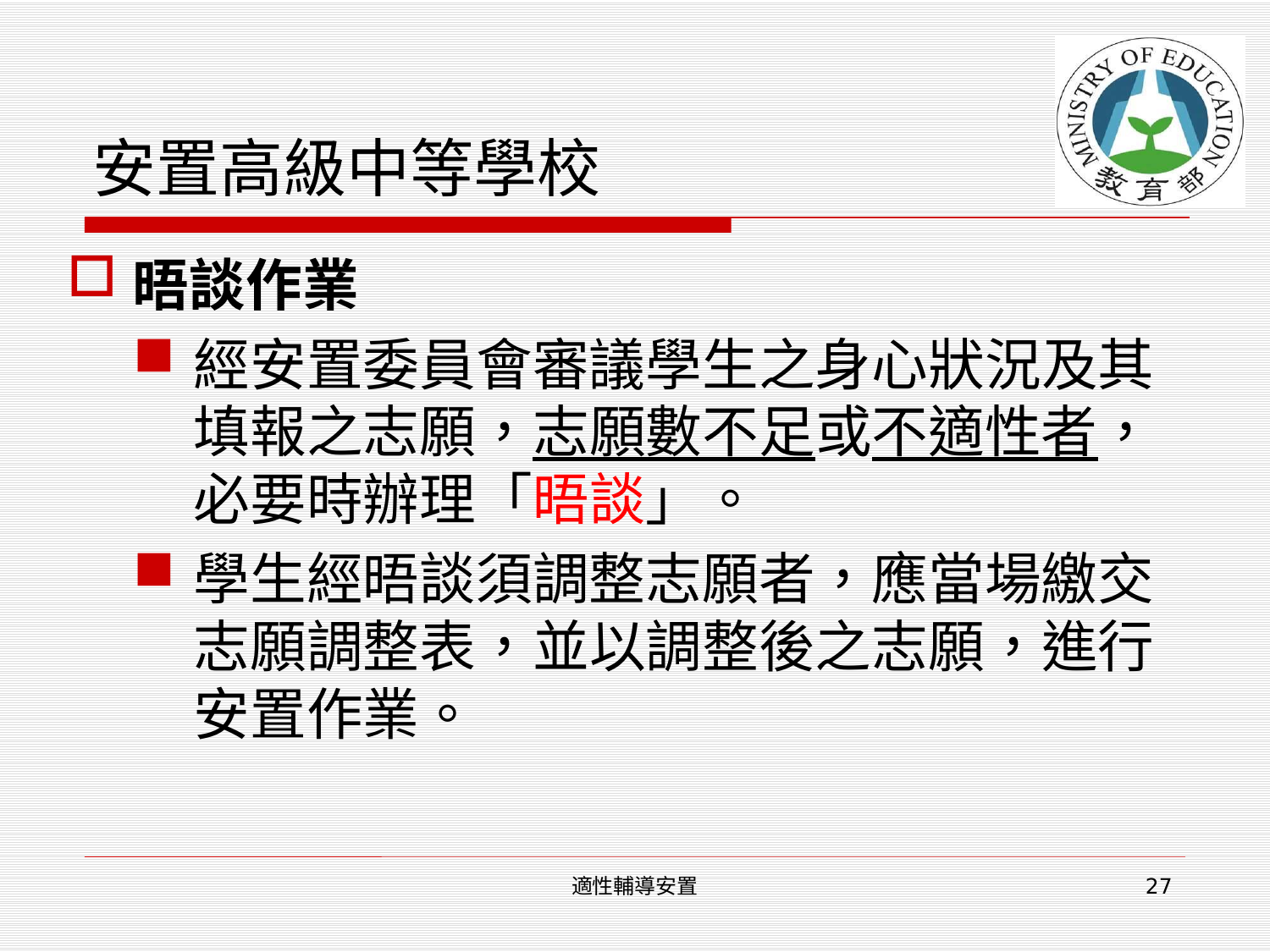

# 安置高級中等學校
晤談作業
經安置委員會審議學生之身心狀況及其填報之志願，志願數不足或不適性者，必要時辦理「晤談」。
學生經晤談須調整志願者，應當場繳交志願調整表，並以調整後之志願，進行安置作業。
適性輔導安置
27